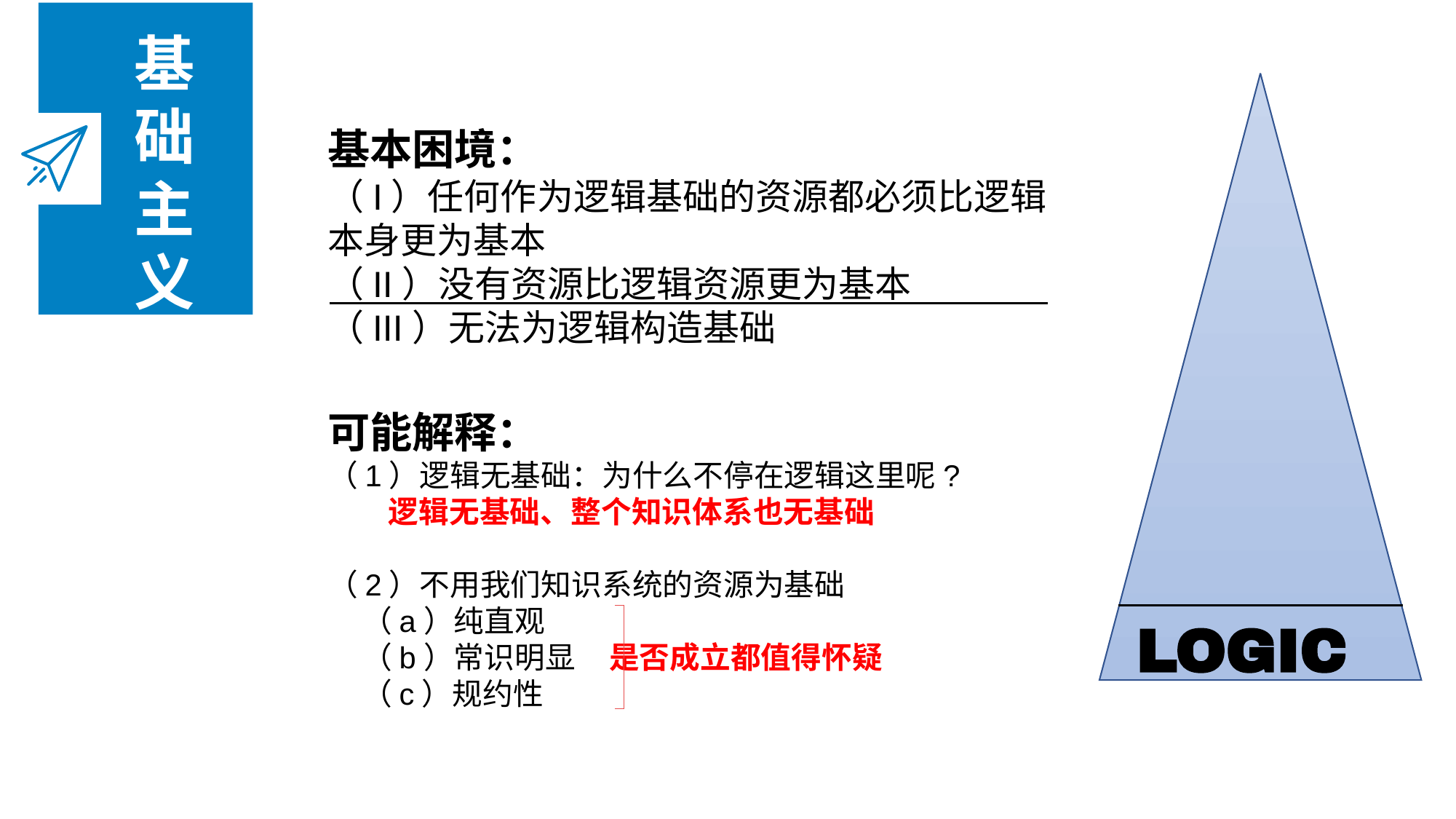

基础主义
基础主义

LOGIC
基本困境：
（I）任何作为逻辑基础的资源都必须比逻辑本身更为基本
（II）没有资源比逻辑资源更为基本
（III）无法为逻辑构造基础
可能解释：
（1）逻辑无基础：为什么不停在逻辑这里呢?
        逻辑无基础、整个知识体系也无基础

（2）不用我们知识系统的资源为基础
    （a）纯直观
    （b）常识明显     是否成立都值得怀疑
    （c）规约性